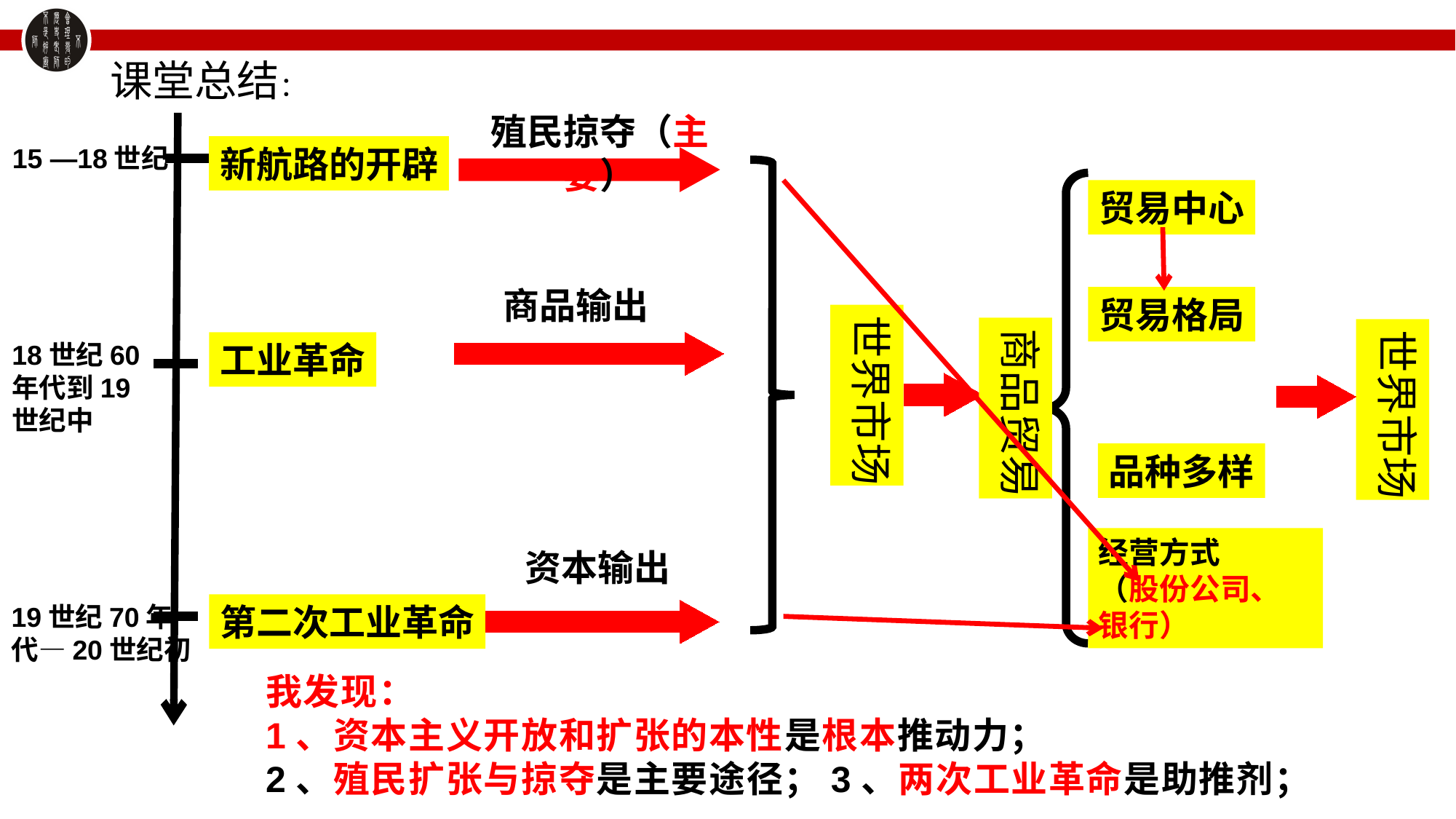

课堂总结：
殖民掠夺（主要）
15 —18世纪
新航路的开辟

贸易中心
商品输出
贸易格局
世界市场
商品贸易
世界市场
18世纪60
年代到19
世纪中
工业革命

品种多样
经营方式
（股份公司、
银行）
资本输出
19世纪70年
代—20世纪初
第二次工业革命

我发现：
1、资本主义开放和扩张的本性是根本推动力；
2、殖民扩张与掠夺是主要途径；3、两次工业革命是助推剂；